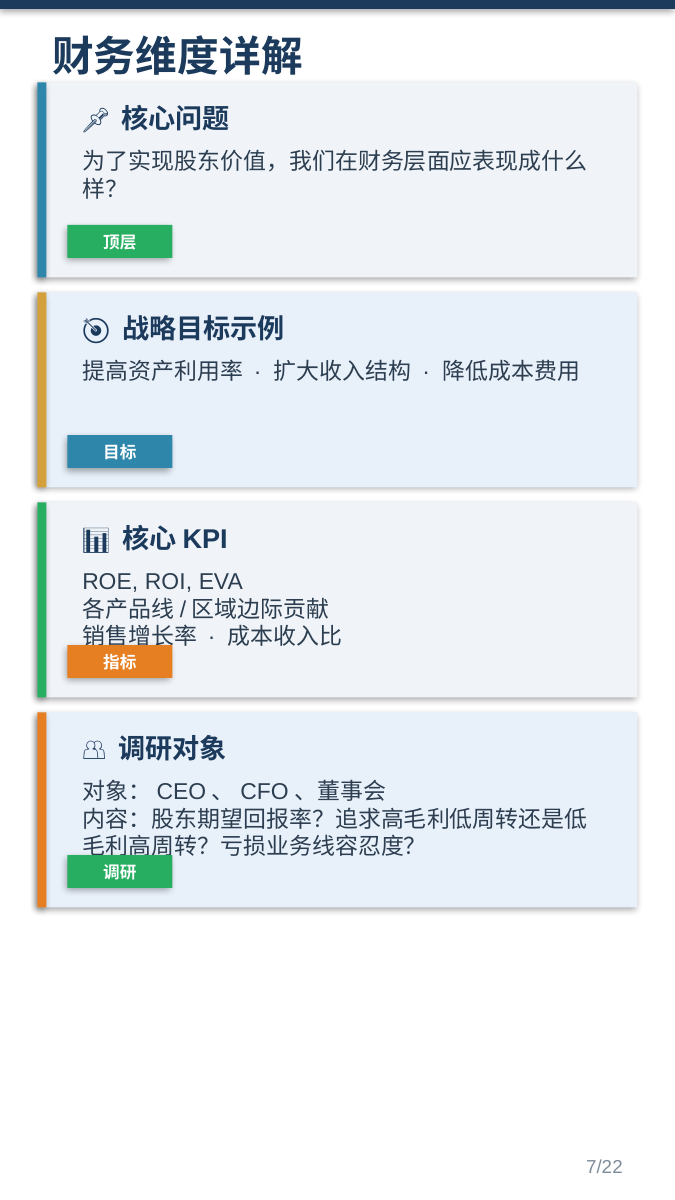

财务维度详解

📌 核心问题
为了实现股东价值，我们在财务层面应表现成什么样？

顶层

🎯 战略目标示例
提高资产利用率 · 扩大收入结构 · 降低成本费用

目标

📊 核心KPI
ROE, ROI, EVA
各产品线/区域边际贡献
销售增长率 · 成本收入比

指标

👥 调研对象
对象：CEO、CFO、董事会
内容：股东期望回报率？追求高毛利低周转还是低毛利高周转？亏损业务线容忍度？

调研
7/22